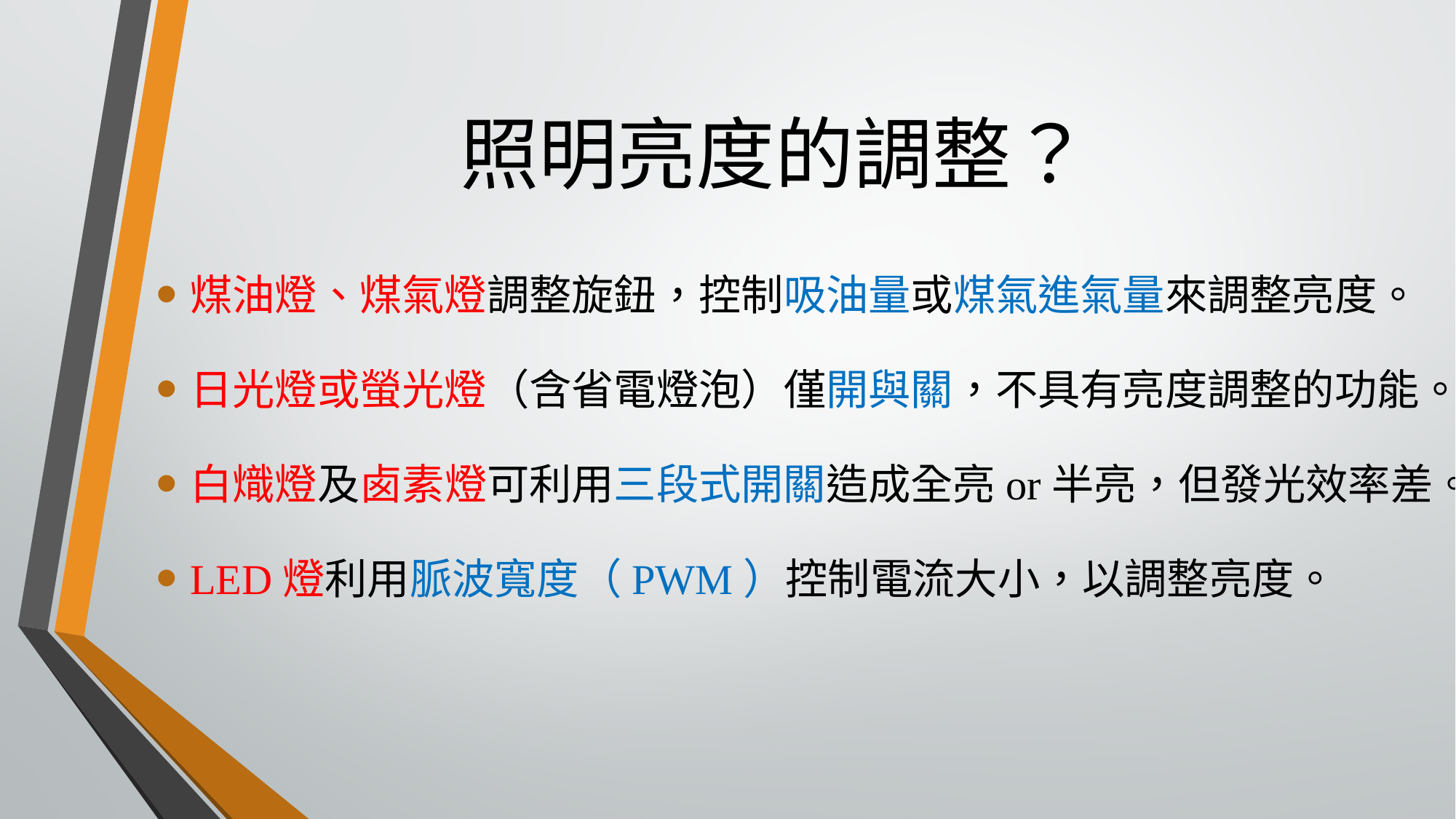

# 照明亮度的調整？
煤油燈、煤氣燈調整旋鈕，控制吸油量或煤氣進氣量來調整亮度。

日光燈或螢光燈（含省電燈泡）僅開與關，不具有亮度調整的功能。

白熾燈及卥素燈可利用三段式開關造成全亮or半亮，但發光效率差。

LED燈利用脈波寬度（PWM）控制電流大小，以調整亮度。